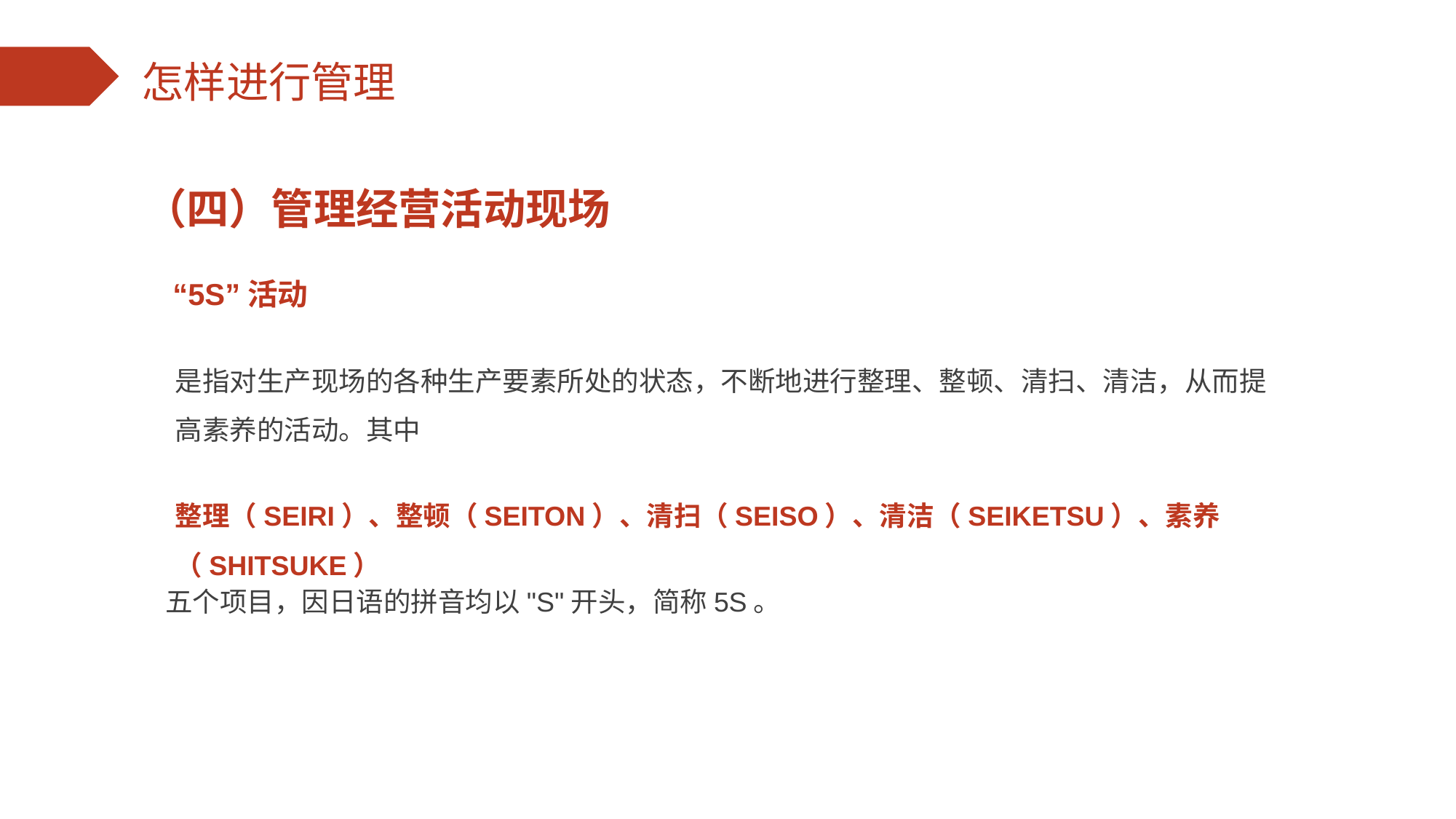

（四）管理经营活动现场
“5S”活动
是指对生产现场的各种生产要素所处的状态，不断地进行整理、整顿、清扫、清洁，从而提高素养的活动。其中
整理（SEIRI）、整顿（SEITON）、清扫（SEISO）、清洁（SEIKETSU）、素养（SHITSUKE）
五个项目，因日语的拼音均以"S"开头，简称5S。